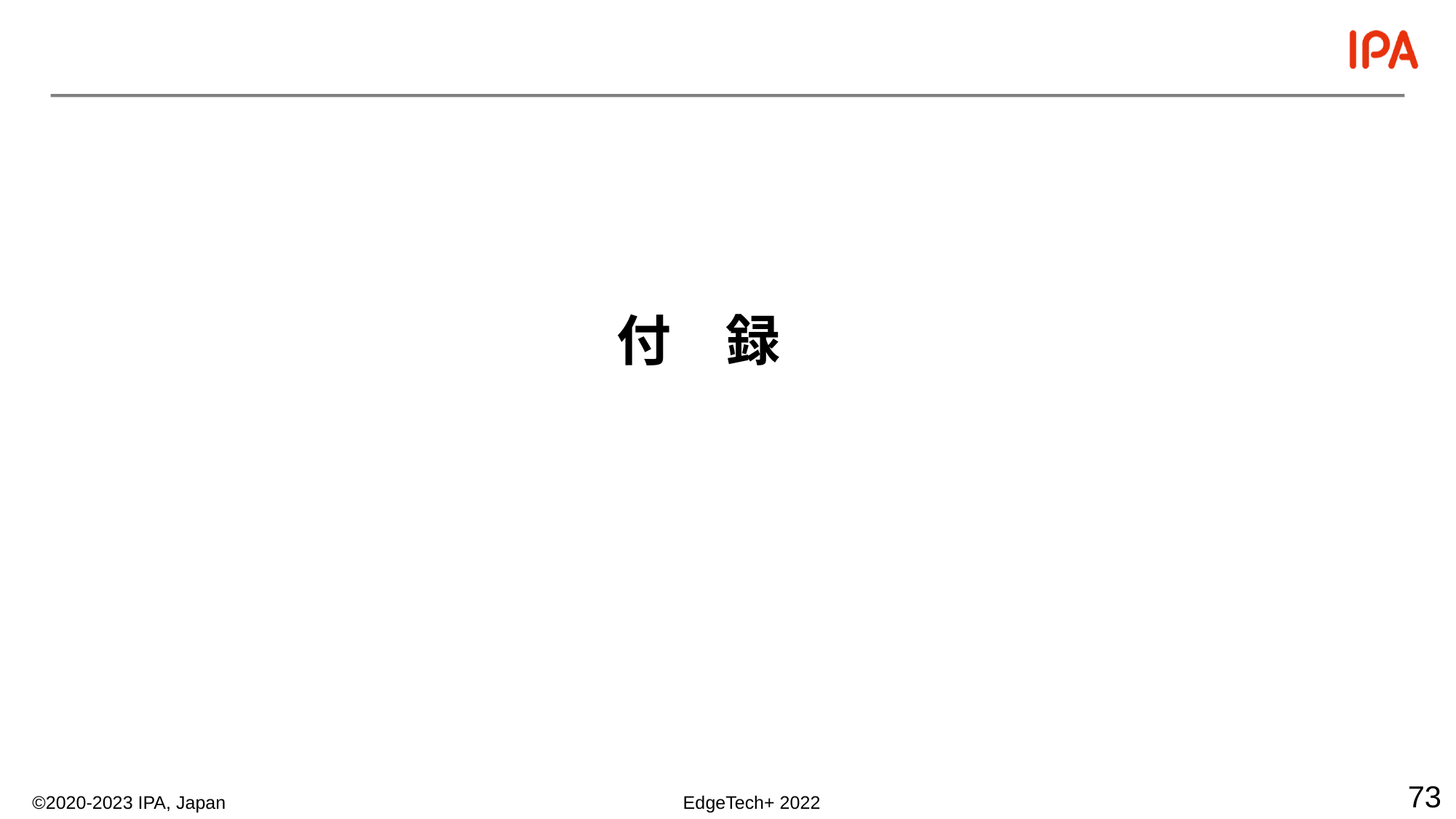

# 付　録
©2020-2023 IPA, Japan
EdgeTech+ 2022